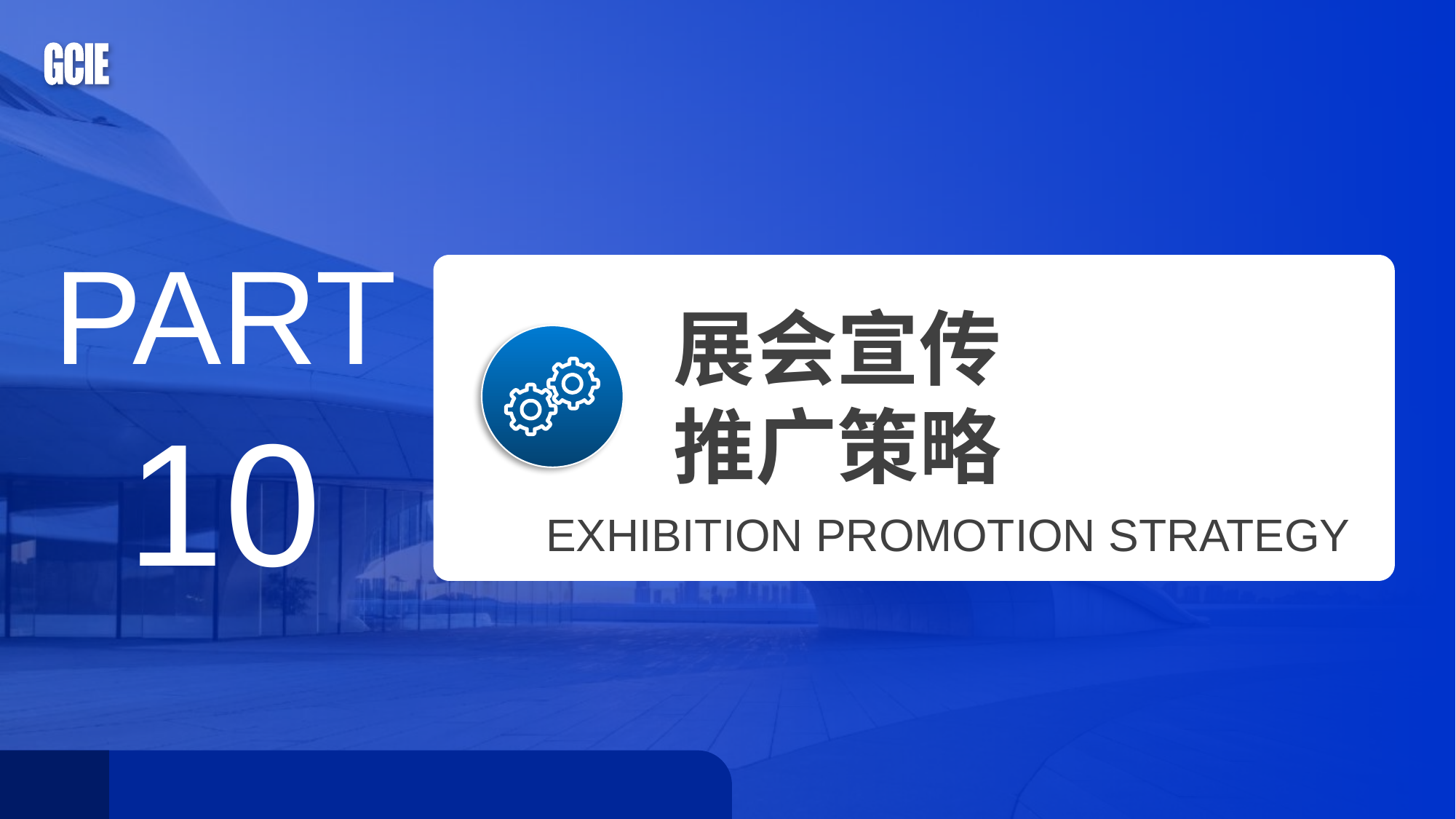

PART 10

展会宣传
推广策略

EXHIBITION PROMOTION STRATEGY